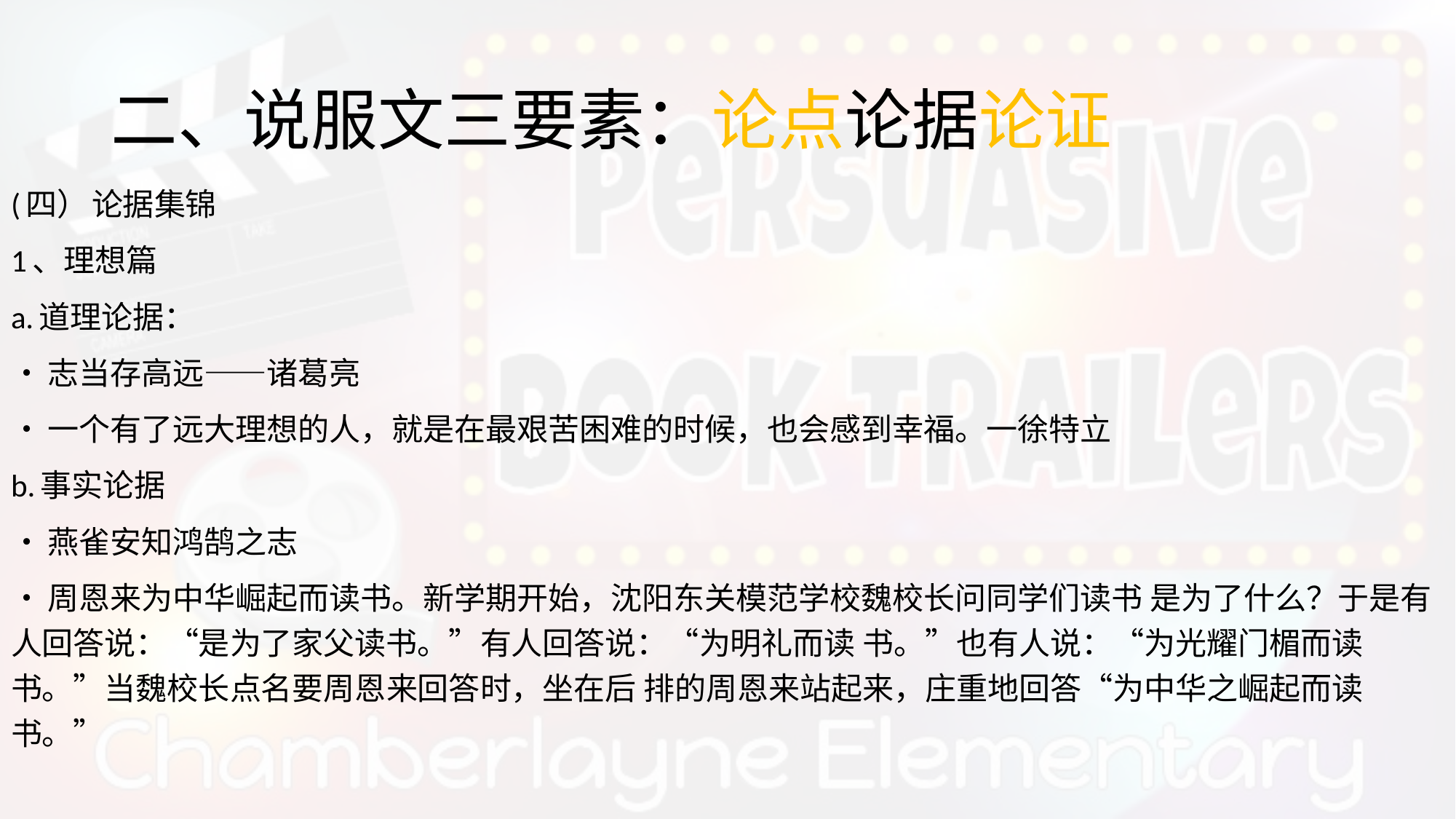

# 二、说服文三要素：论点论据论证

(四）	论据集锦
1、理想篇
a.道理论据：
•志当存高远——诸葛亮
•一个有了远大理想的人，就是在最艰苦困难的时候，也会感到幸福。一徐特立
b.事实论据
•燕雀安知鸿鹄之志
•周恩来为中华崛起而读书。新学期开始，沈阳东关模范学校魏校长问同学们读书 是为了什么？于是有人回答说：“是为了家父读书。”有人回答说：“为明礼而读 书。”也有人说：“为光耀门楣而读书。”当魏校长点名要周恩来回答时，坐在后 排的周恩来站起来，庄重地回答“为中华之崛起而读书。”